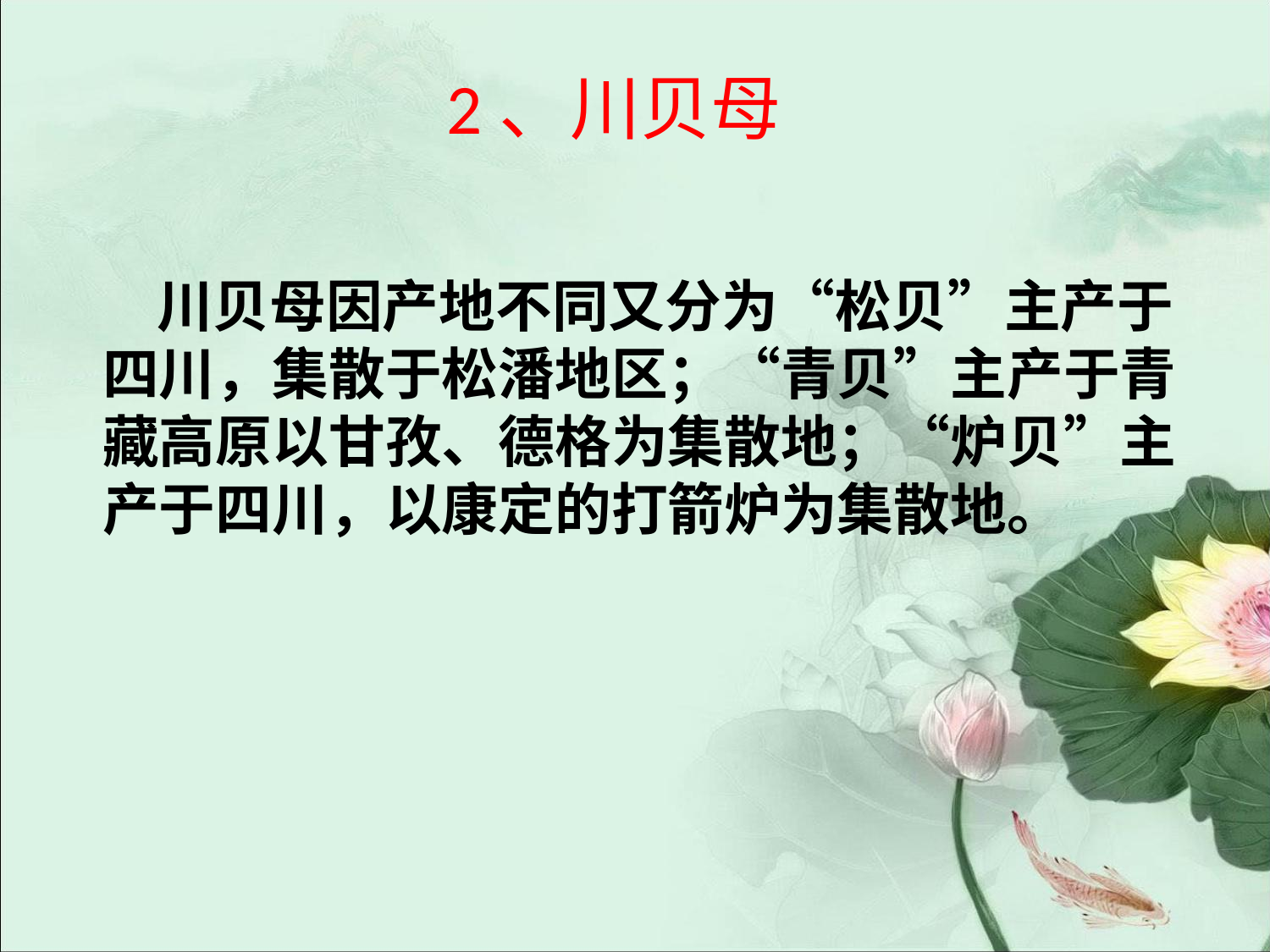

# 2、川贝母
        川贝母因产地不同又分为“松贝”主产于四川，集散于松潘地区；“青贝”主产于青藏高原以甘孜、德格为集散地；“炉贝”主产于四川，以康定的打箭炉为集散地。